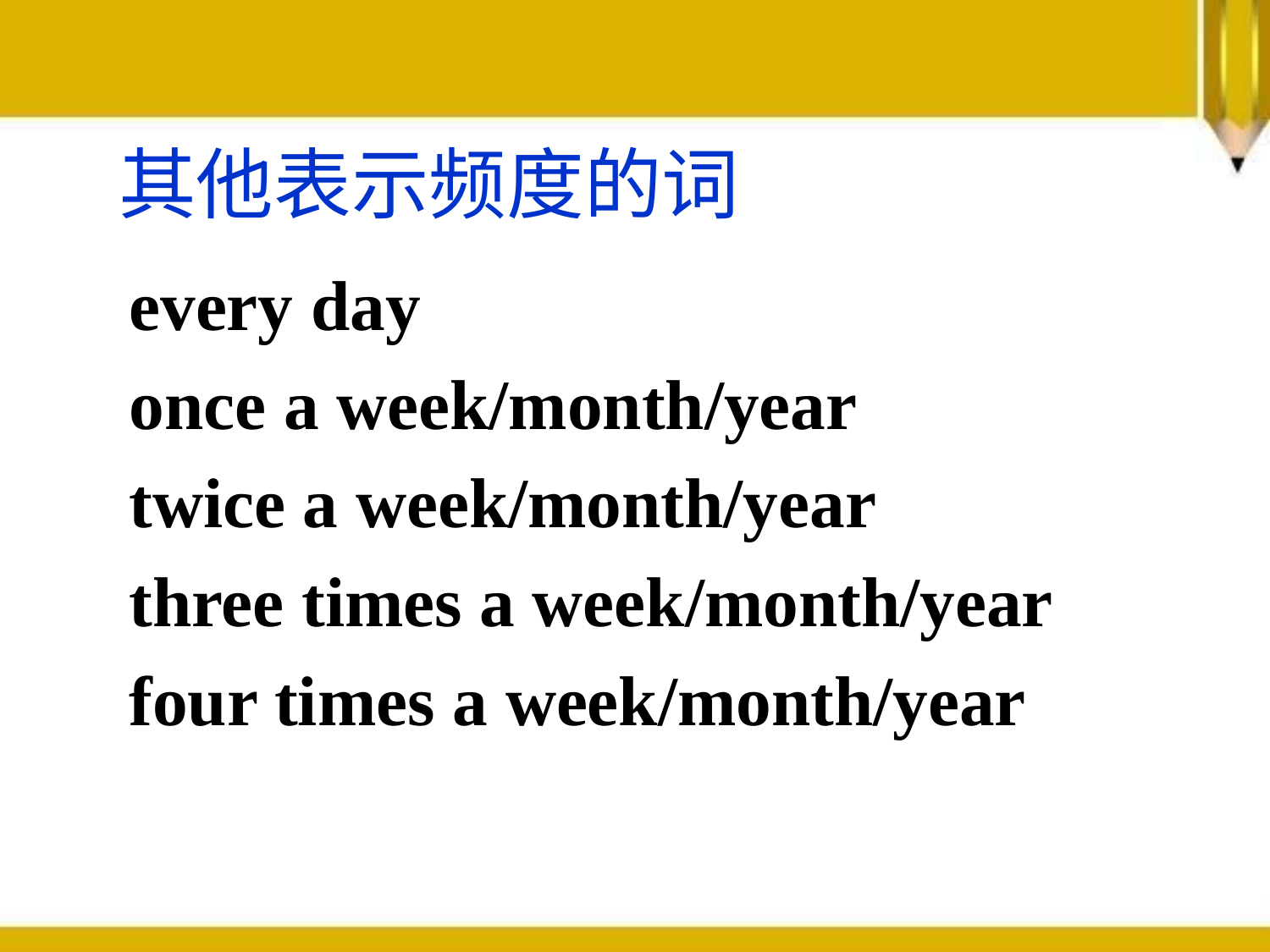

其他表示频度的词
every day
once a week/month/year
twice a week/month/year
three times a week/month/year
four times a week/month/year